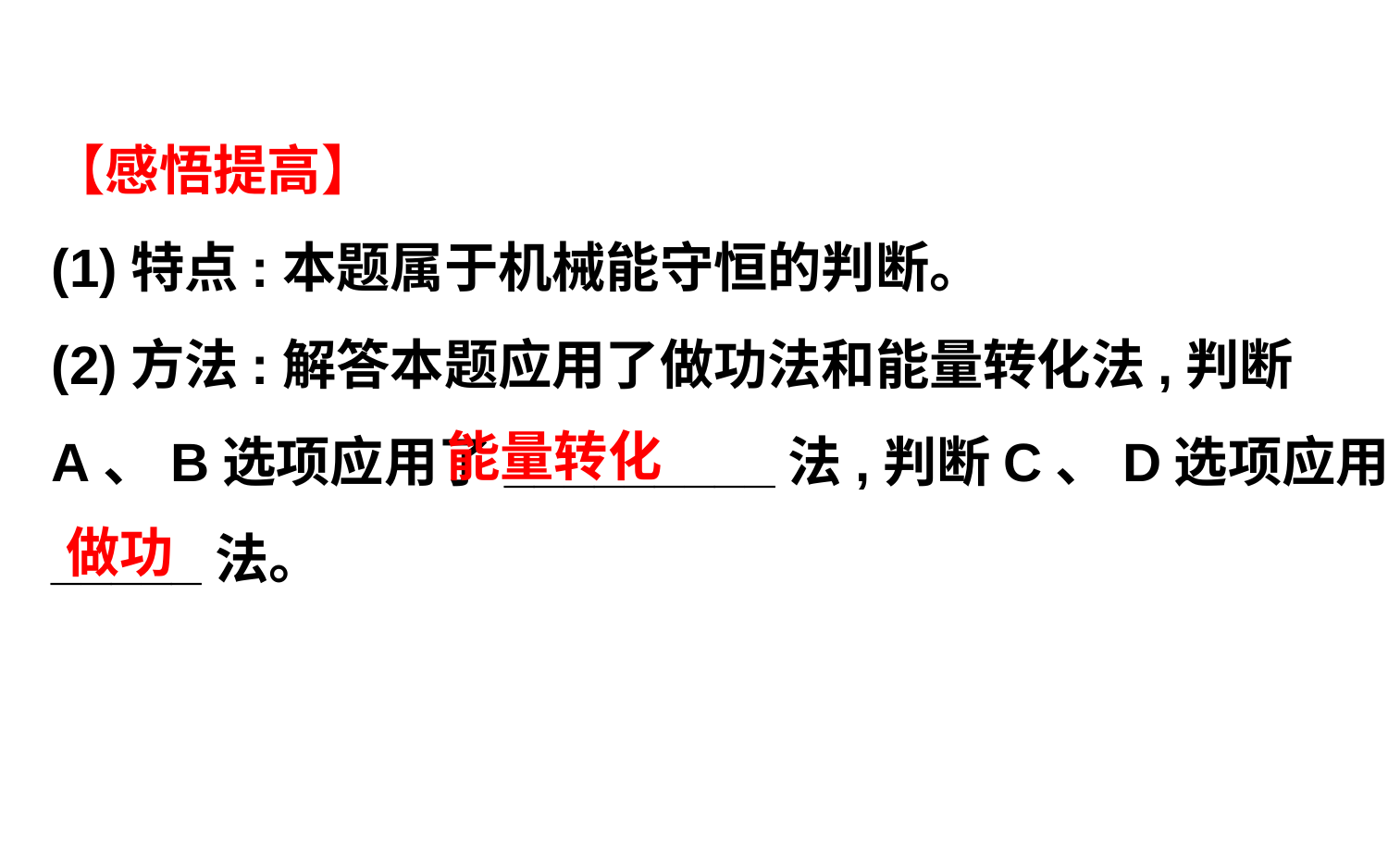

【感悟提高】
(1)特点:本题属于机械能守恒的判断。
(2)方法:解答本题应用了做功法和能量转化法,判断
A、B选项应用了_________法,判断C、D选项应用了
_____法。
能量转化
做功